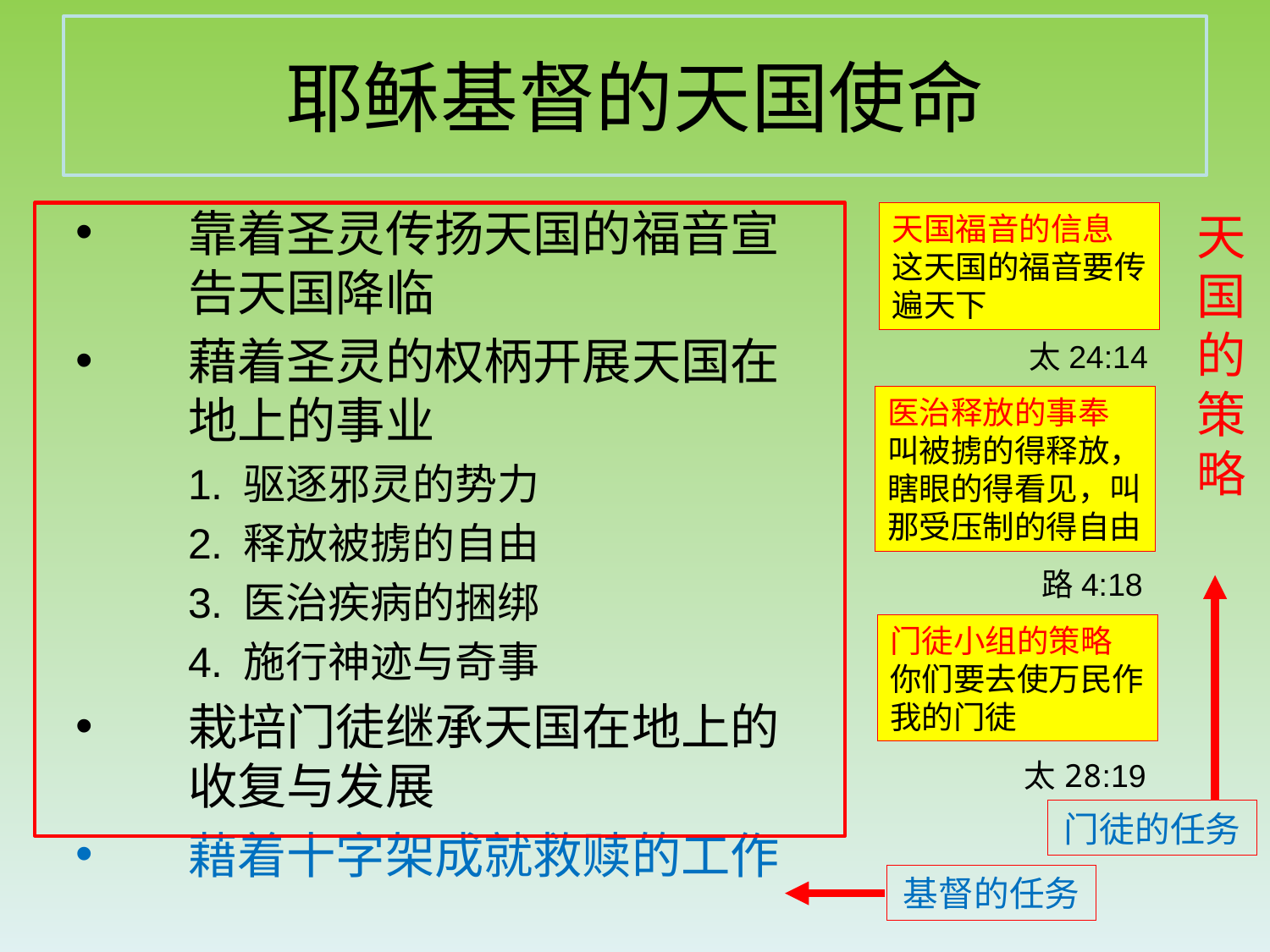

# 耶稣基督的天国使命
靠着圣灵传扬天国的福音宣告天国降临
藉着圣灵的权柄开展天国在地上的事业
驱逐邪灵的势力
释放被掳的自由
医治疾病的捆绑
施行神迹与奇事
栽培门徒继承天国在地上的收复与发展
藉着十字架成就救赎的工作
天国的策略

天国福音的信息 这天国的福音要传遍天下
太24:14
医治释放的事奉
叫被掳的得释放，瞎眼的得看见，叫那受压制的得自由
路4:18
门徒小组的策略 你们要去使万民作我的门徒
太28:19
门徒的任务
基督的任务